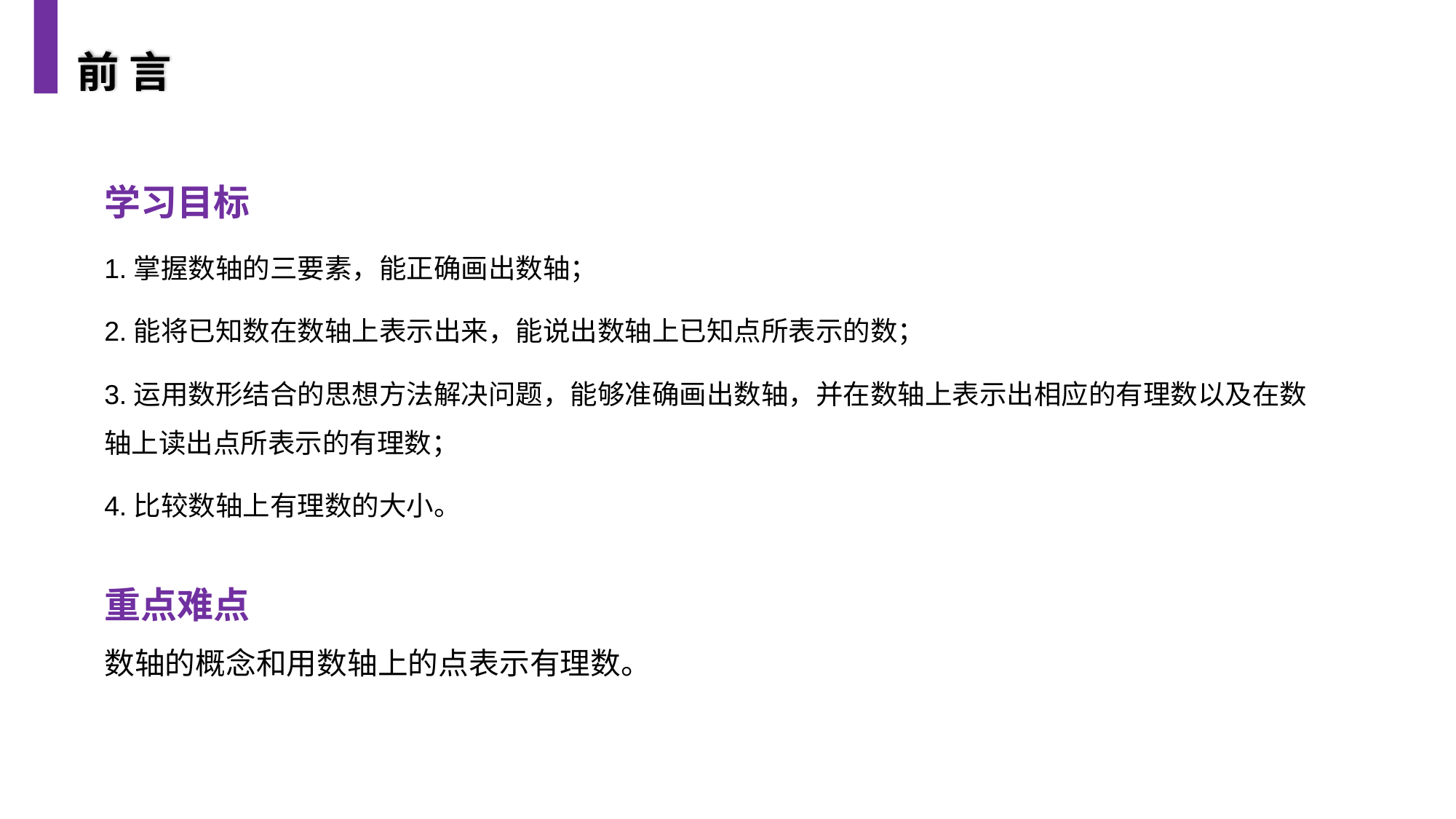

前 言
学习目标
1.掌握数轴的三要素，能正确画出数轴；
2.能将已知数在数轴上表示出来，能说出数轴上已知点所表示的数；
3.运用数形结合的思想方法解决问题，能够准确画出数轴，并在数轴上表示出相应的有理数以及在数轴上读出点所表示的有理数；
4.比较数轴上有理数的大小。
重点难点
数轴的概念和用数轴上的点表示有理数。